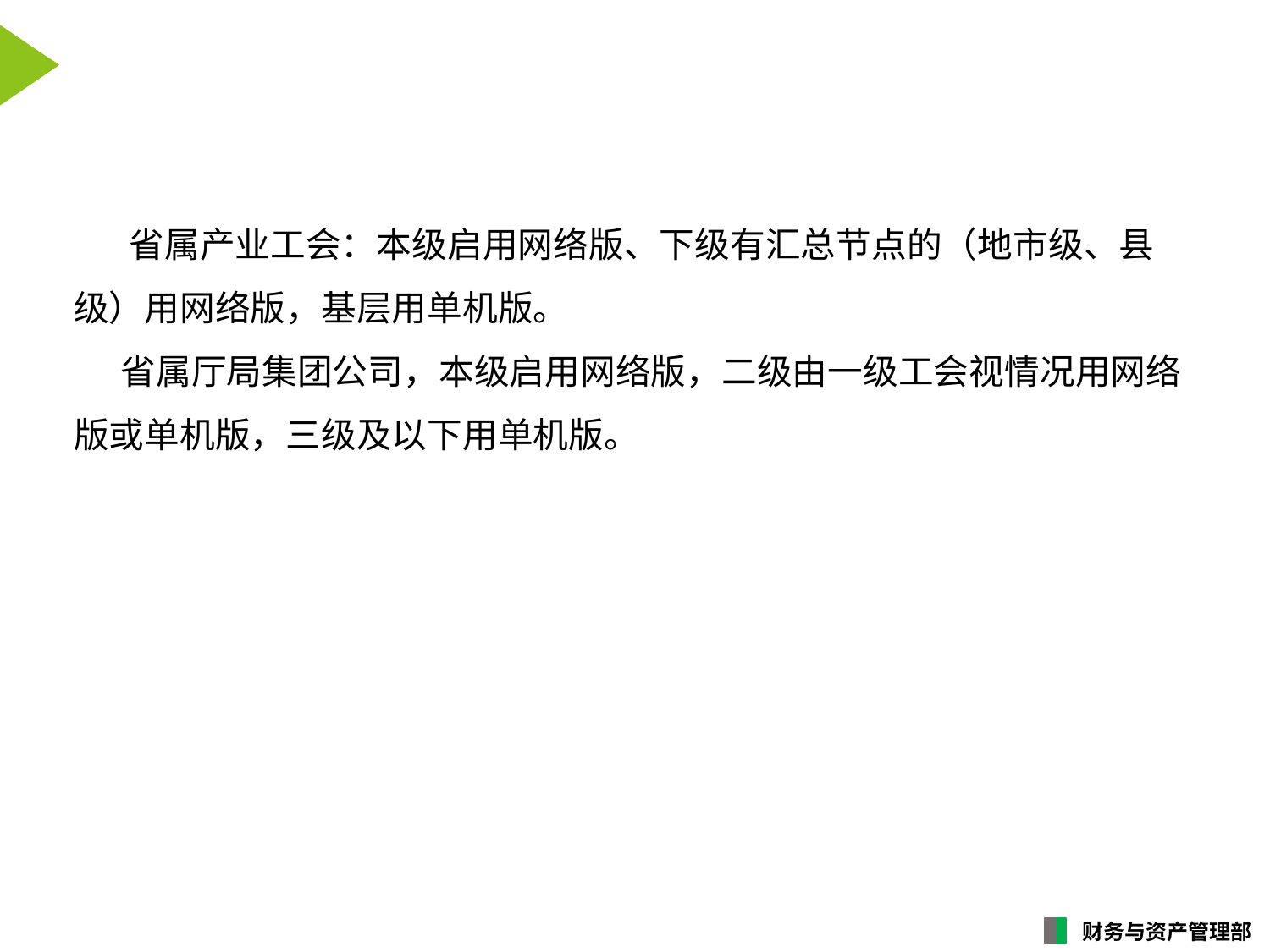

# 省属产业工会：本级启用网络版、下级有汇总节点的（地市级、县级）用网络版，基层用单机版。 省属厅局集团公司，本级启用网络版，二级由一级工会视情况用网络版或单机版，三级及以下用单机版。